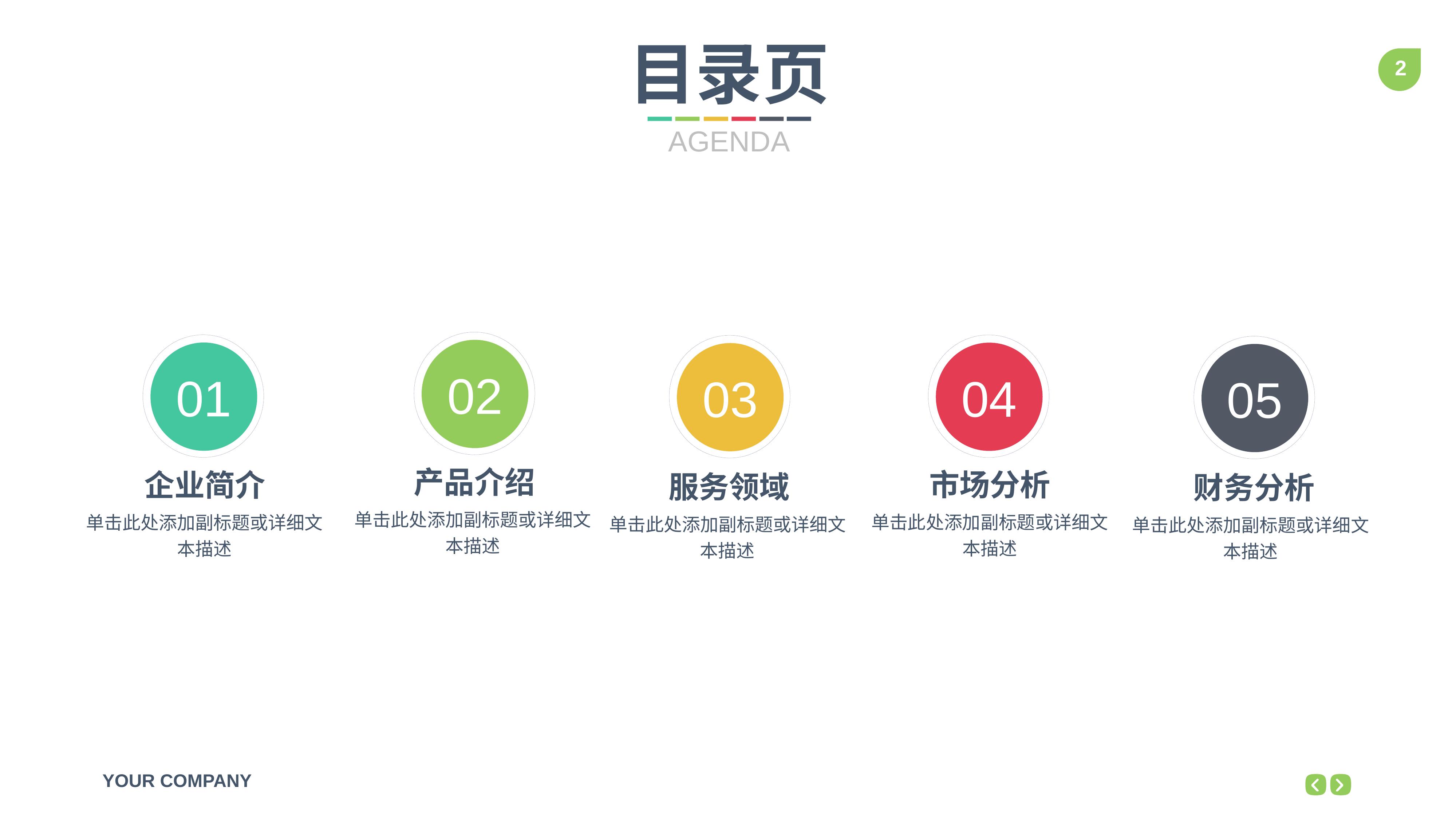

目录页

AGENDA

02
产品介绍
单击此处添加副标题或详细文本描述

01
企业简介
单击此处添加副标题或详细文本描述

04
市场分析
单击此处添加副标题或详细文本描述

03
服务领域
单击此处添加副标题或详细文本描述

05
财务分析
单击此处添加副标题或详细文本描述